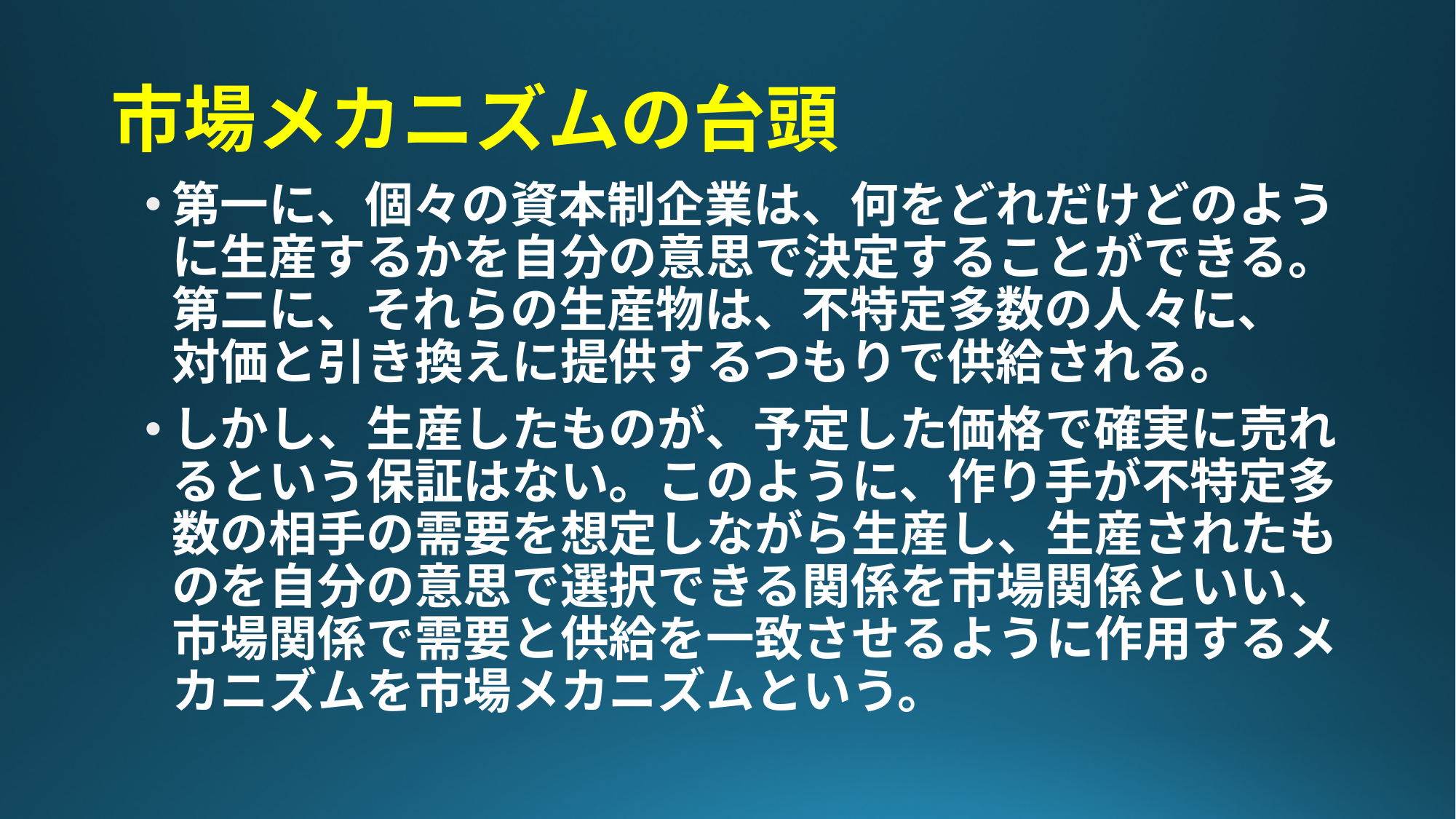

# 市場メカニズムの台頭
第一に、個々の資本制企業は、何をどれだけどのように生産するかを自分の意思で決定することができる。第二に、それらの生産物は、不特定多数の人々に、　対価と引き換えに提供するつもりで供給される。
しかし、生産したものが、予定した価格で確実に売れるという保証はない。このように、作り手が不特定多数の相手の需要を想定しながら生産し、生産されたものを自分の意思で選択できる関係を市場関係といい、市場関係で需要と供給を一致させるように作用するメカニズムを市場メカニズムという。